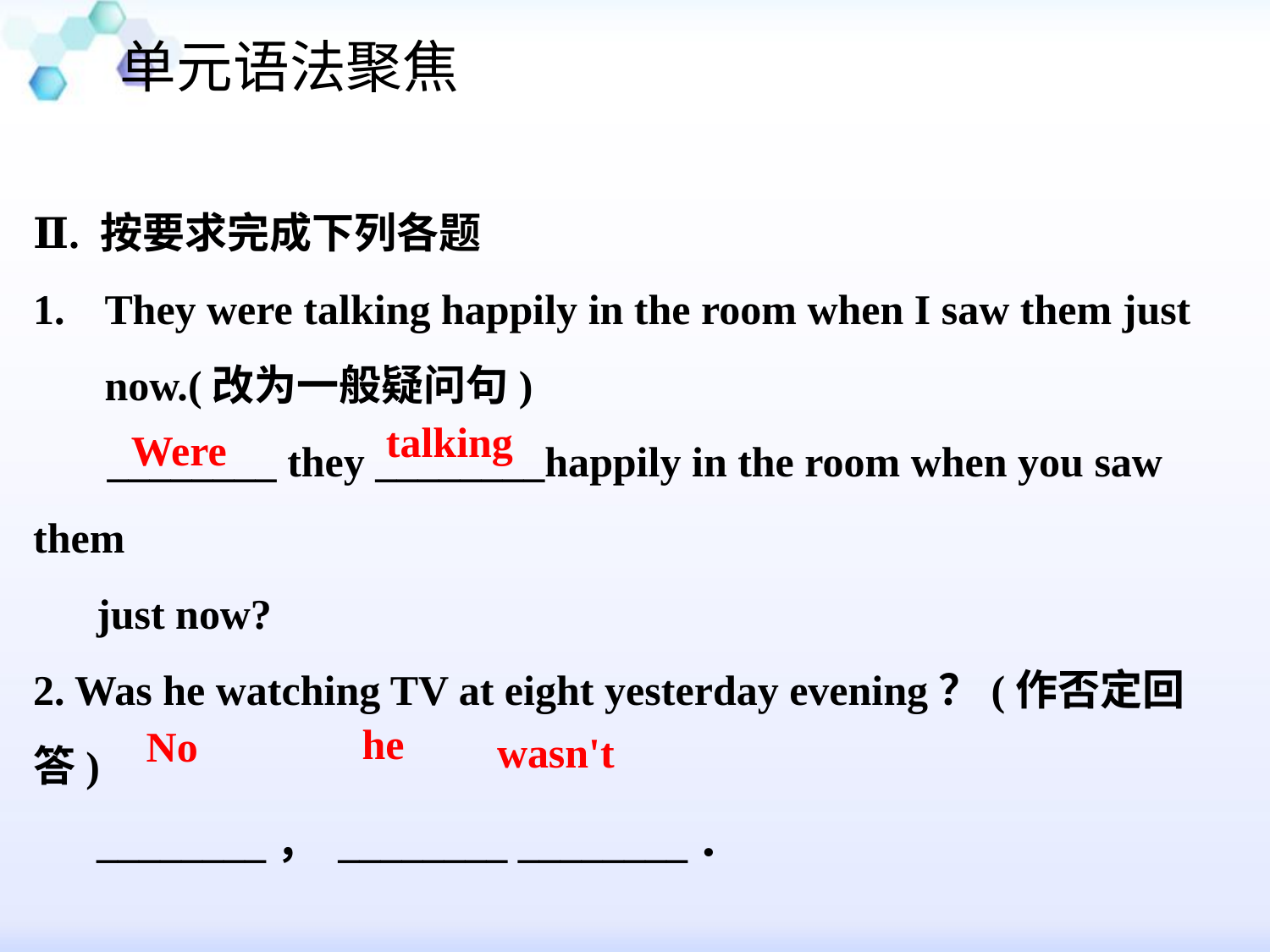

单元语法聚焦
#
Ⅱ. 按要求完成下列各题
They were talking happily in the room when I saw them just  now.(改为一般疑问句)
       ________ they ________happily in the room when you saw them
      just now?
2. Was he watching TV at eight yesterday evening？(作否定回答)
      ________， ________ ________．
talking
Were
he
No
wasn't